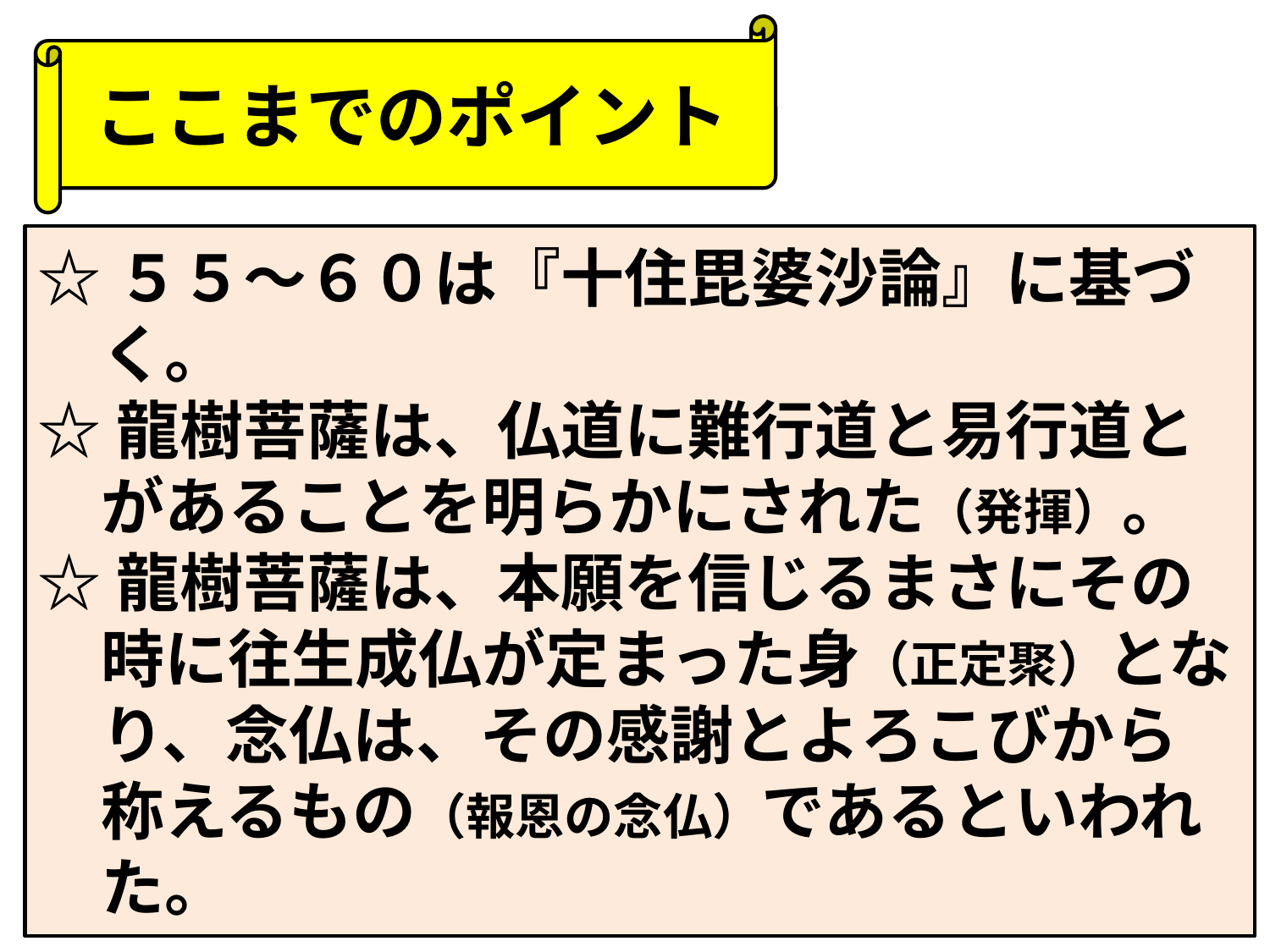

ここまでのポイント
☆５５～６０は『十住毘婆沙論』に基づ
　く。
☆龍樹菩薩は、仏道に難行道と易行道と
　があることを明らかにされた（発揮）。
☆龍樹菩薩は、本願を信じるまさにその
　時に往生成仏が定まった身（正定聚）とな
　り、念仏は、その感謝とよろこびから
　称えるもの（報恩の念仏）であるといわれ
　た。